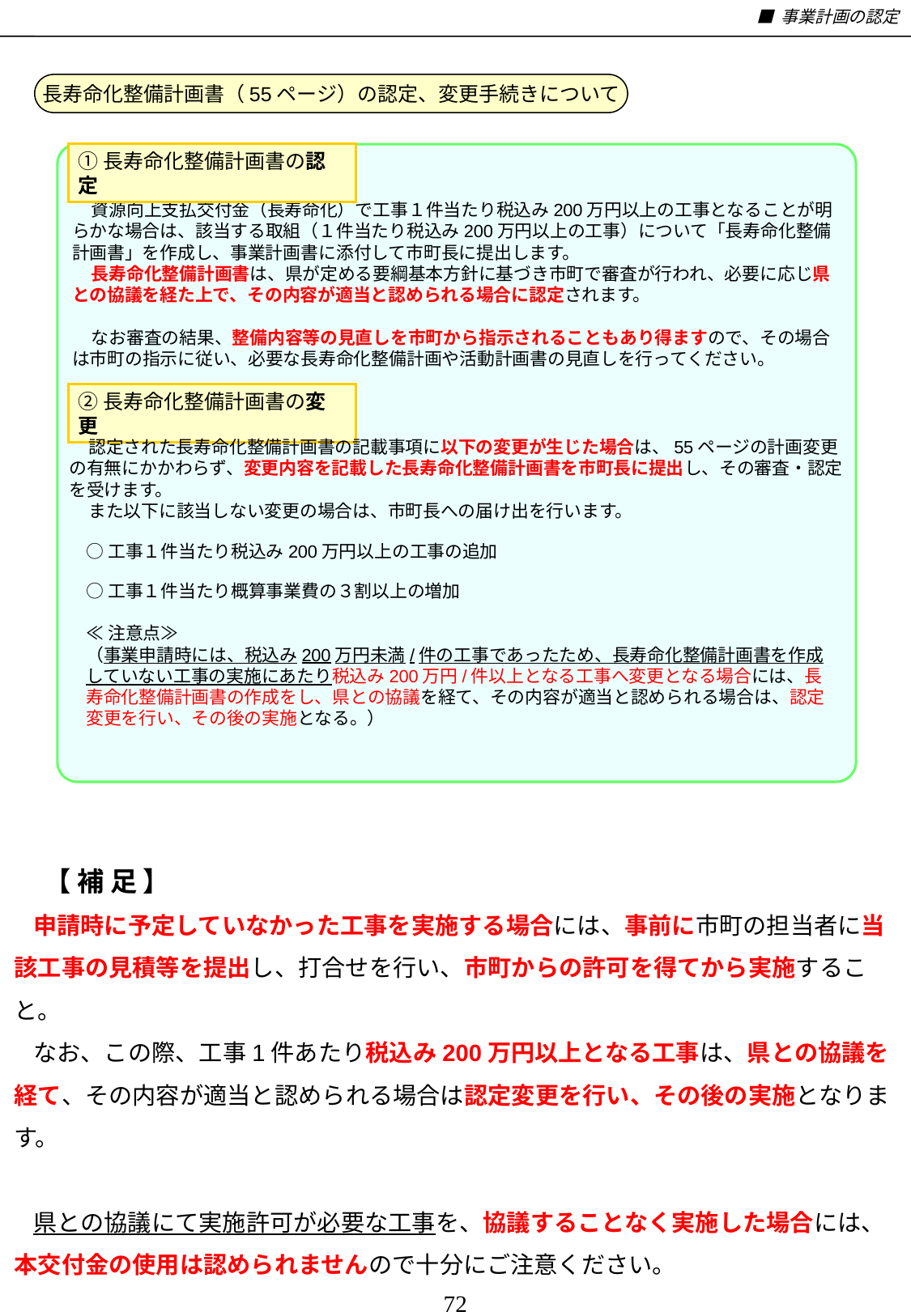

■ 事業計画の認定

長寿命化整備計画書（55ページ）の認定、変更手続きについて

①長寿命化整備計画書の認定
資源向上支払交付金（長寿命化）で工事１件当たり税込み200万円以上の工事となることが明らかな場合は、該当する取組（１件当たり税込み200万円以上の工事）について「長寿命化整備計画書」を作成し、事業計画書に添付して市町長に提出します。
長寿命化整備計画書は、県が定める要綱基本方針に基づき市町で審査が行われ、必要に応じ県との協議を経た上で、その内容が適当と認められる場合に認定されます。

なお審査の結果、整備内容等の見直しを市町から指示されることもあり得ますので、その場合は市町の指示に従い、必要な長寿命化整備計画や活動計画書の見直しを行ってください。
②長寿命化整備計画書の変更
認定された長寿命化整備計画書の記載事項に以下の変更が生じた場合は、55ページの計画変更の有無にかかわらず、変更内容を記載した長寿命化整備計画書を市町長に提出し、その審査・認定を受けます。
また以下に該当しない変更の場合は、市町長への届け出を行います。

○工事１件当たり税込み200万円以上の工事の追加

○工事１件当たり概算事業費の３割以上の増加

≪注意点≫
（事業申請時には、税込み200万円未満/件の工事であったため、長寿命化整備計画書を作成していない工事の実施にあたり税込み200万円/件以上となる工事へ変更となる場合には、長寿命化整備計画書の作成をし、県との協議を経て、その内容が適当と認められる場合は、認定変更を行い、その後の実施となる。）

【 補 足 】
申請時に予定していなかった工事を実施する場合には、事前に市町の担当者に当該工事の見積等を提出し、打合せを行い、市町からの許可を得てから実施すること。
なお、この際、工事1件あたり税込み200万円以上となる工事は、県との協議を経て、その内容が適当と認められる場合は認定変更を行い、その後の実施となります。

県との協議にて実施許可が必要な工事を、協議することなく実施した場合には、本交付金の使用は認められませんので十分にご注意ください。
72